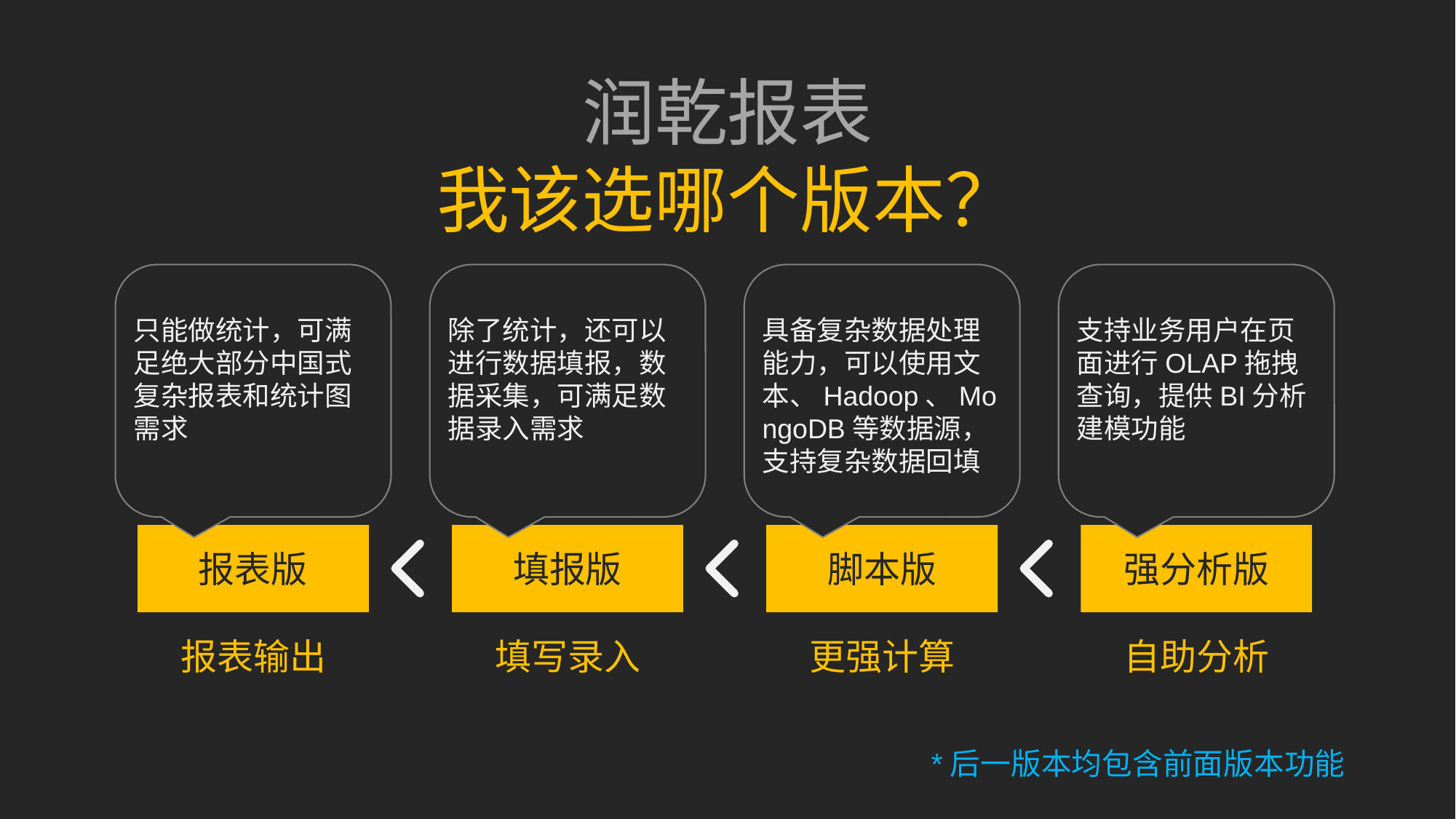

润乾报表
我该选哪个版本？

只能做统计，可满足绝大部分中国式复杂报表和统计图需求
除了统计，还可以进行数据填报，数据采集，可满足数据录入需求
具备复杂数据处理能力，可以使用文本、Hadoop、MongoDB等数据源，支持复杂数据回填
支持业务用户在页面进行OLAP拖拽查询，提供BI分析建模功能

报表版
填报版
脚本版
强分析版
报表输出
填写录入
更强计算
自助分析
*后一版本均包含前面版本功能